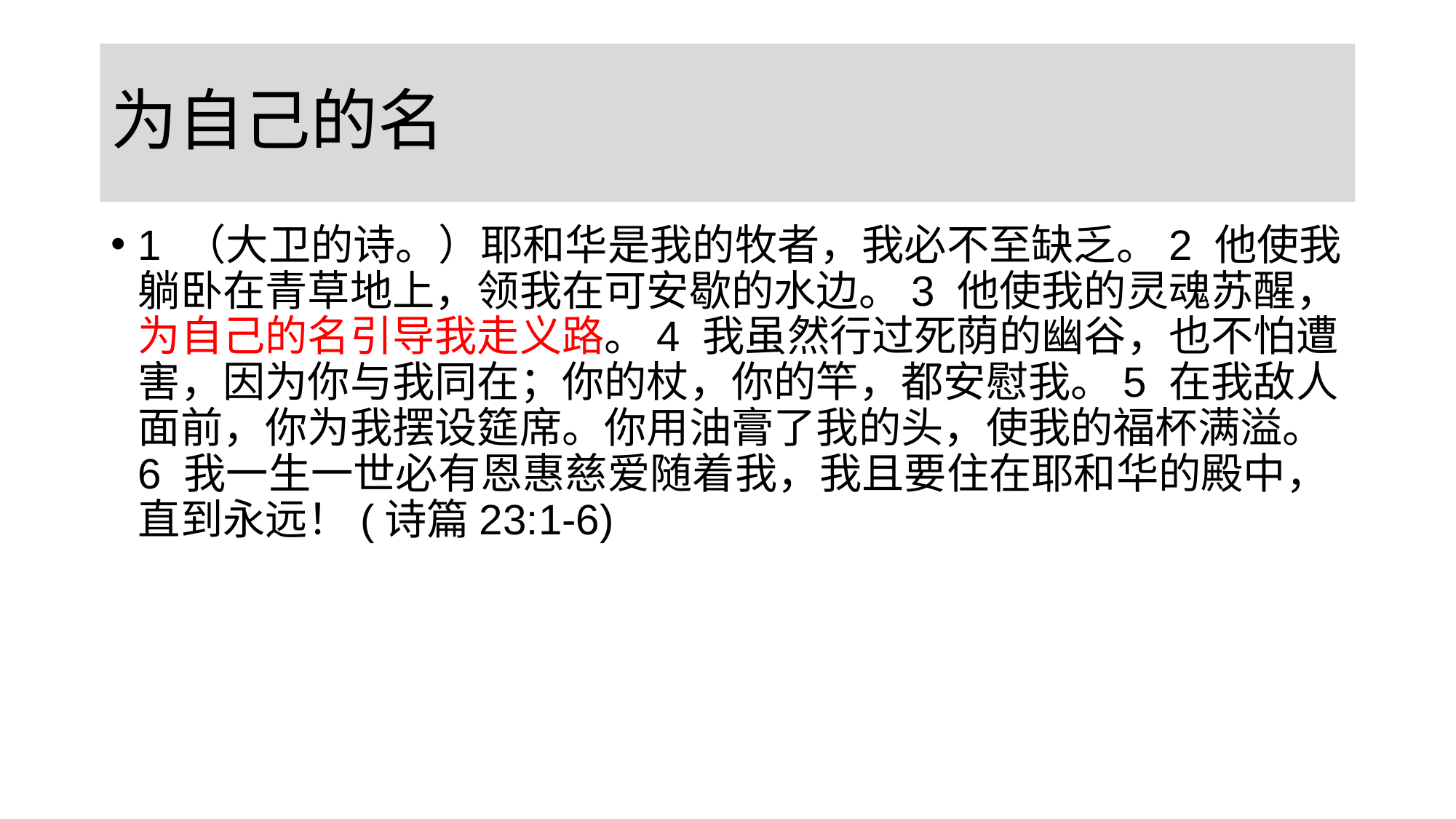

# 为自己的名
1 （大卫的诗。）耶和华是我的牧者，我必不至缺乏。2 他使我躺卧在青草地上，领我在可安歇的水边。3 他使我的灵魂苏醒，为自己的名引导我走义路。4 我虽然行过死荫的幽谷，也不怕遭害，因为你与我同在；你的杖，你的竿，都安慰我。5 在我敌人面前，你为我摆设筵席。你用油膏了我的头，使我的福杯满溢。6 我一生一世必有恩惠慈爱随着我，我且要住在耶和华的殿中，直到永远！(诗篇23:1-6)